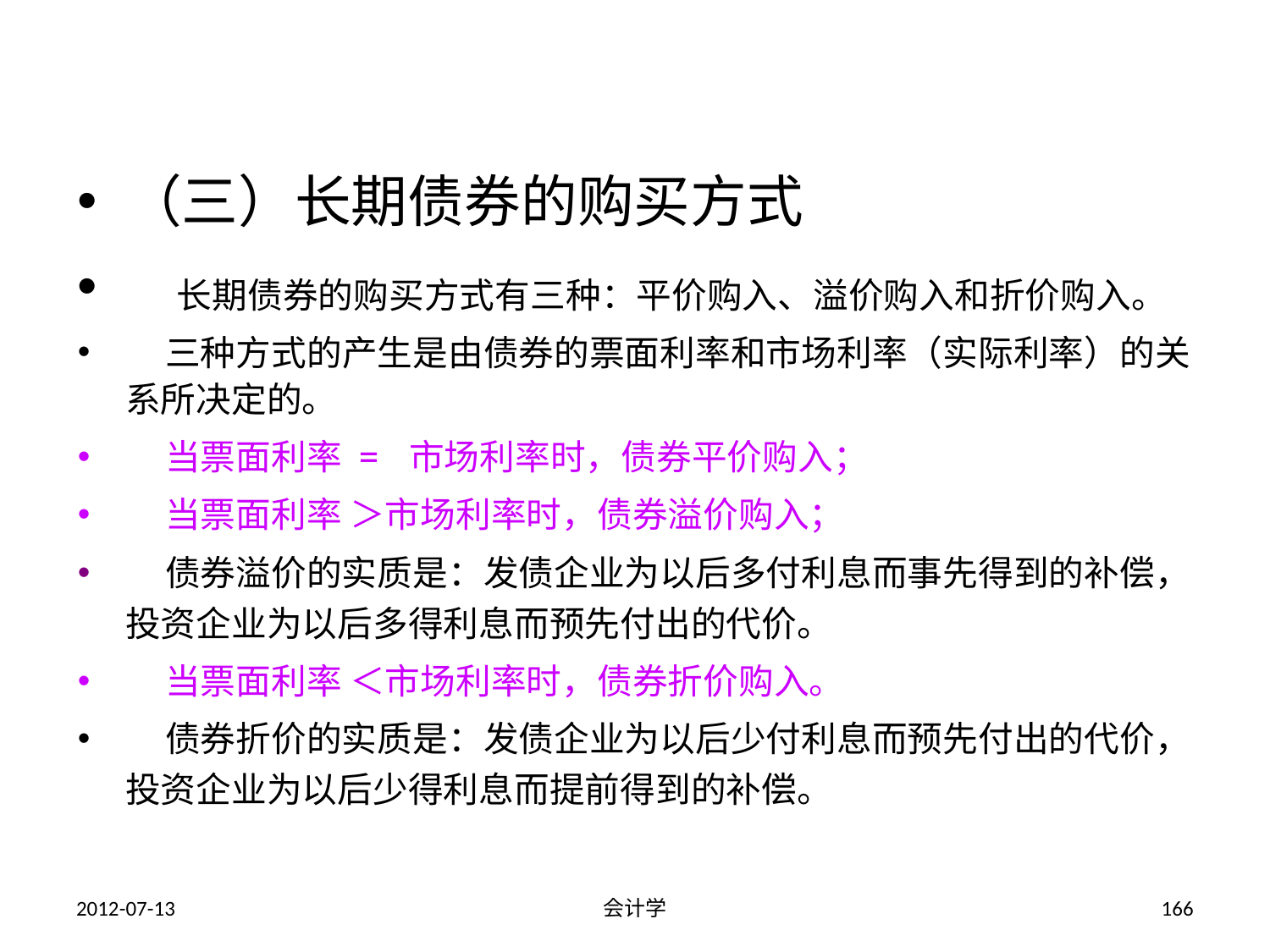

（三）长期债券的购买方式
   长期债券的购买方式有三种：平价购入、溢价购入和折价购入。
    三种方式的产生是由债券的票面利率和市场利率（实际利率）的关系所决定的。
    当票面利率 = 市场利率时，债券平价购入；
    当票面利率 ＞市场利率时，债券溢价购入；
    债券溢价的实质是：发债企业为以后多付利息而事先得到的补偿，投资企业为以后多得利息而预先付出的代价。
    当票面利率 ＜市场利率时，债券折价购入。
    债券折价的实质是：发债企业为以后少付利息而预先付出的代价，投资企业为以后少得利息而提前得到的补偿。
2012-07-13
会计学
166